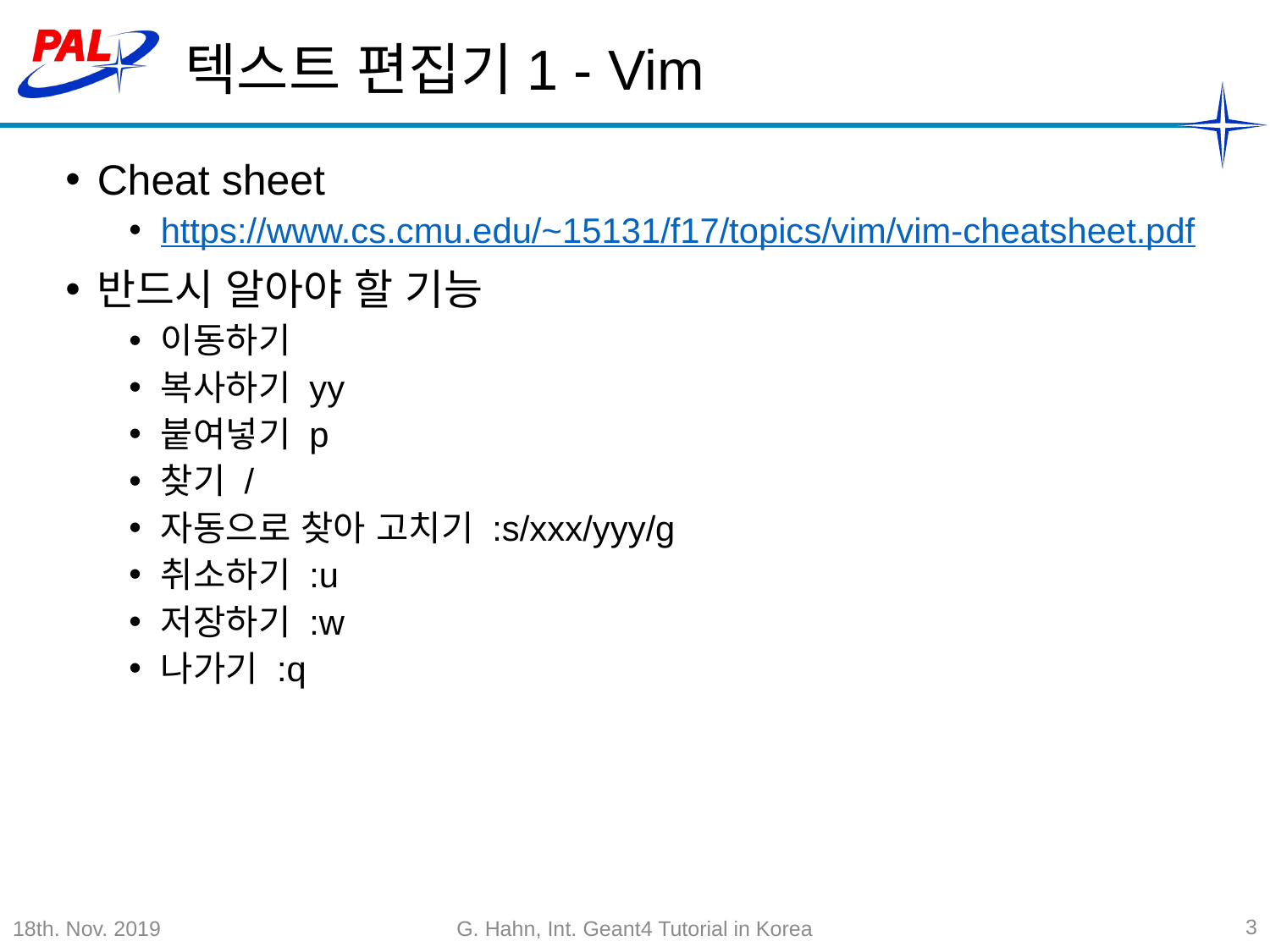

# 텍스트 편집기1 - Vim
Cheat sheet
https://www.cs.cmu.edu/~15131/f17/topics/vim/vim-cheatsheet.pdf
반드시 알아야 할 기능
이동하기
복사하기 yy
붙여넣기 p
찾기 /
자동으로 찾아 고치기 :s/xxx/yyy/g
취소하기 :u
저장하기 :w
나가기 :q
3
18th. Nov. 2019
G. Hahn, Int. Geant4 Tutorial in Korea